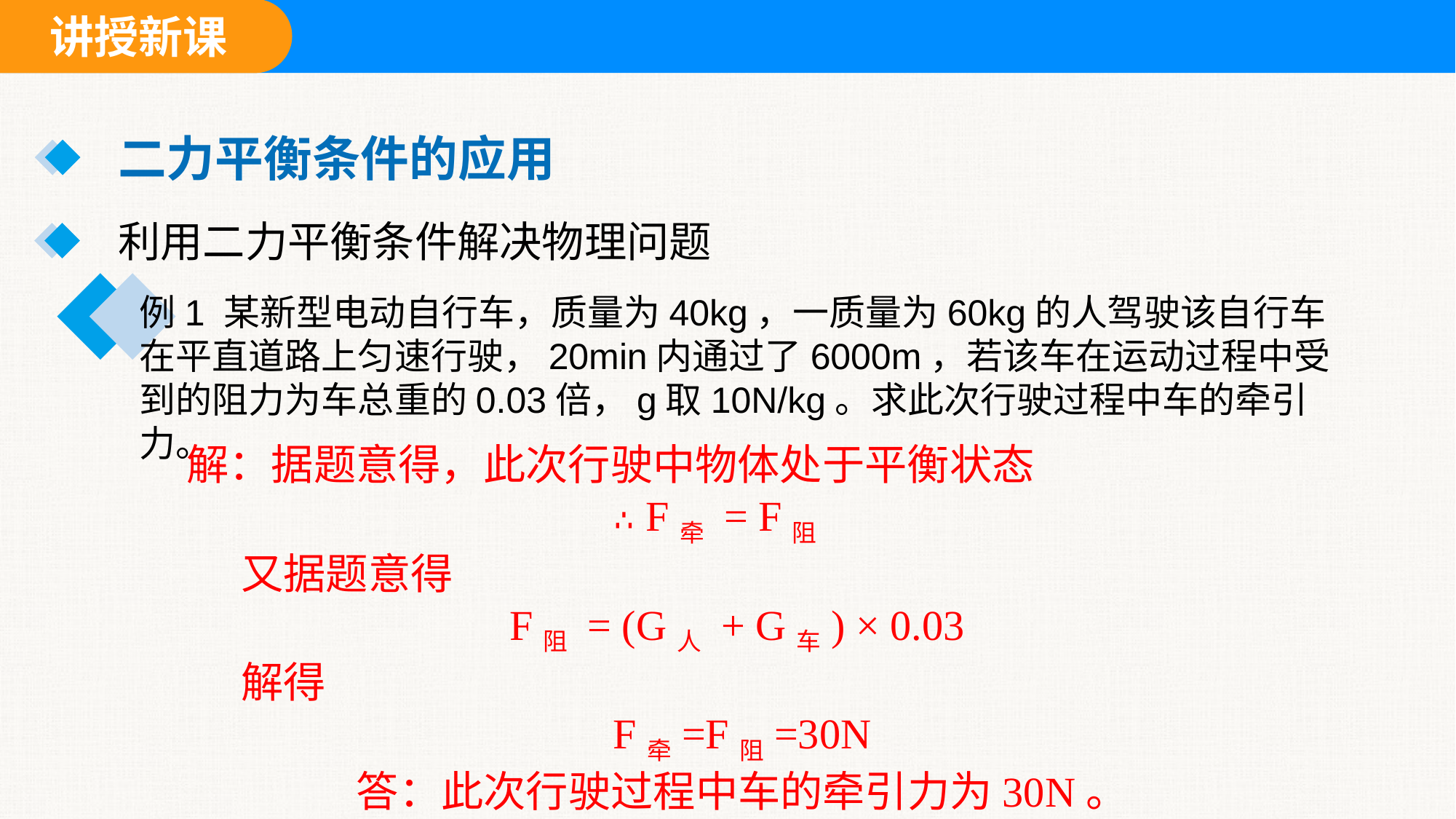

二力平衡条件的应用

利用二力平衡条件解决物理问题

例1 某新型电动自行车，质量为40kg，一质量为60kg的人驾驶该自行车在平直道路上匀速行驶，20min内通过了6000m，若该车在运动过程中受到的阻力为车总重的0.03倍，g取10N/kg。求此次行驶过程中车的牵引力。

解：据题意得，此次行驶中物体处于平衡状态
∴ F牵 = F阻
又据题意得
F阻 = (G人 + G车) × 0.03
解得
F牵=F阻=30N
答：此次行驶过程中车的牵引力为30N。